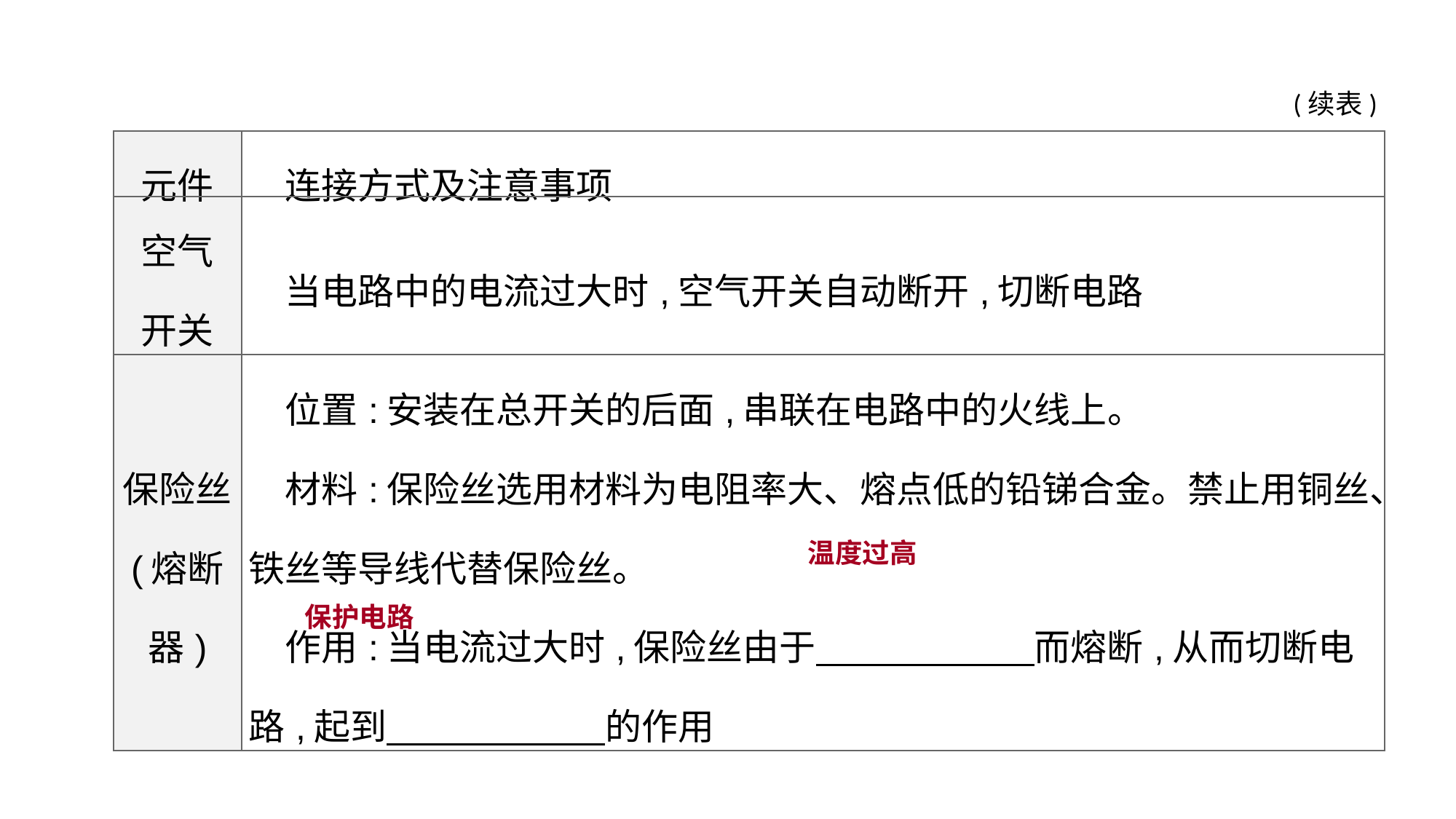

(续表)
| 元件 | 连接方式及注意事项 |
| --- | --- |
| 空气 开关 | 当电路中的电流过大时,空气开关自动断开,切断电路 |
| --- | --- |
| 保险丝 (熔断 器) | 位置:安装在总开关的后面,串联在电路中的火线上。 　材料:保险丝选用材料为电阻率大、熔点低的铅锑合金。禁止用铜丝、铁丝等导线代替保险丝。 　作用:当电流过大时,保险丝由于　　　　　　而熔断,从而切断电路,起到　　　　　　的作用 |
温度过高
保护电路